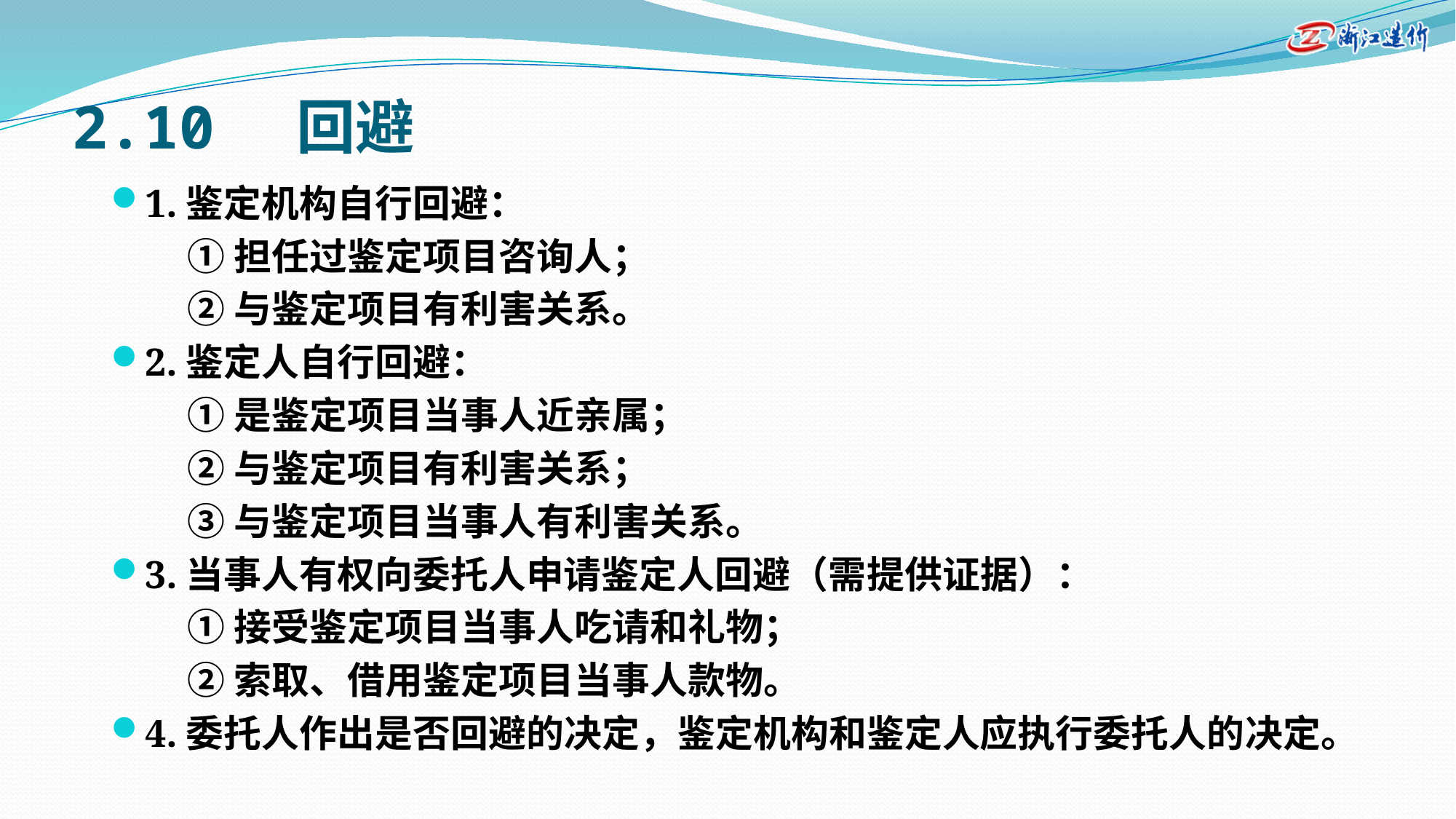

# 2.10  回避
1.鉴定机构自行回避：
         ①担任过鉴定项目咨询人；
         ②与鉴定项目有利害关系。
2.鉴定人自行回避：
         ①是鉴定项目当事人近亲属；
         ②与鉴定项目有利害关系；
         ③与鉴定项目当事人有利害关系。
3.当事人有权向委托人申请鉴定人回避（需提供证据）：
         ①接受鉴定项目当事人吃请和礼物；
         ②索取、借用鉴定项目当事人款物。
4.委托人作出是否回避的决定，鉴定机构和鉴定人应执行委托人的决定。